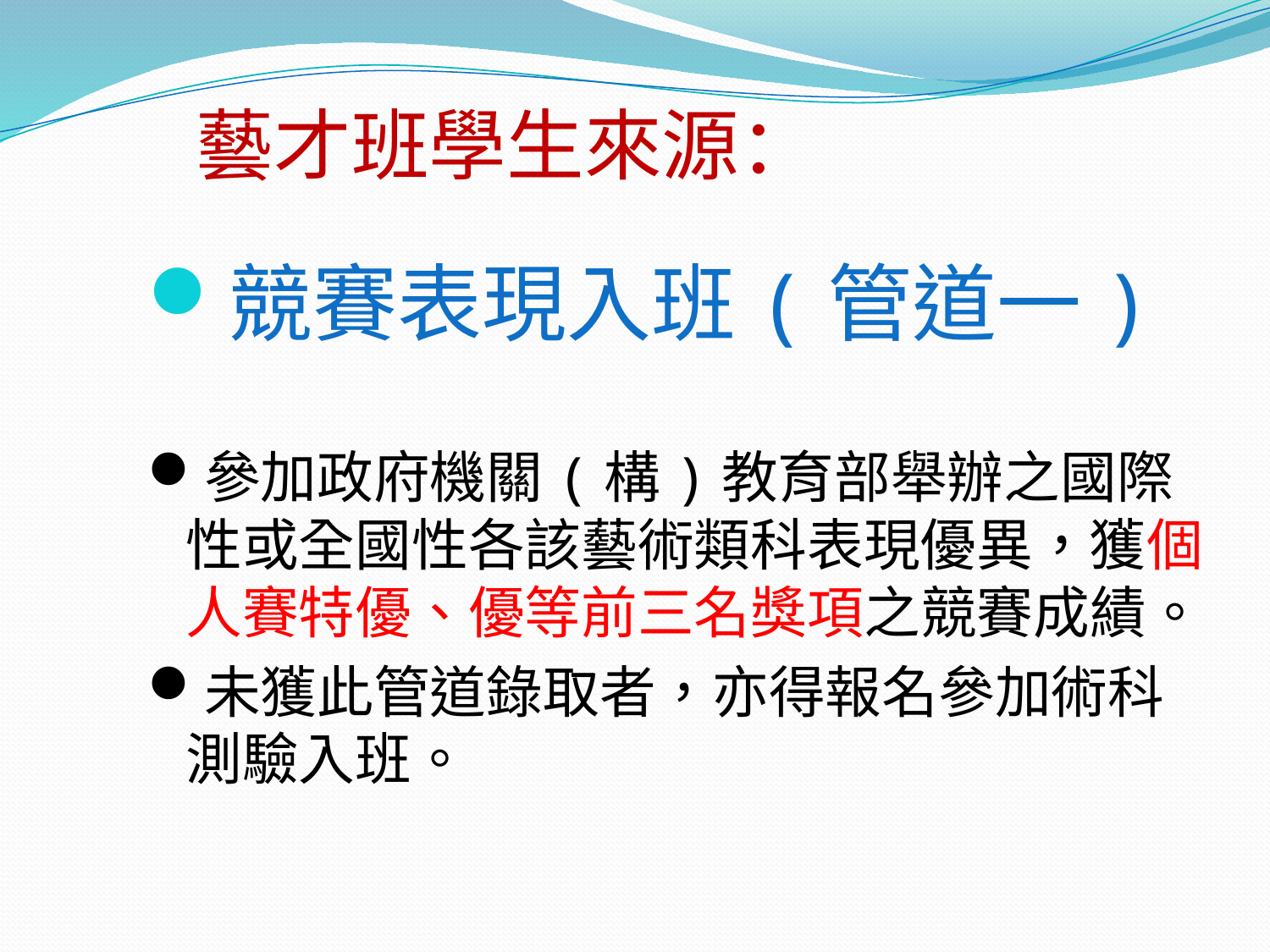

# 藝才班學生來源：
競賽表現入班(管道一)

參加政府機關(構)教育部舉辦之國際性或全國性各該藝術類科表現優異，獲個人賽特優、優等前三名獎項之競賽成績。
未獲此管道錄取者，亦得報名參加術科測驗入班。